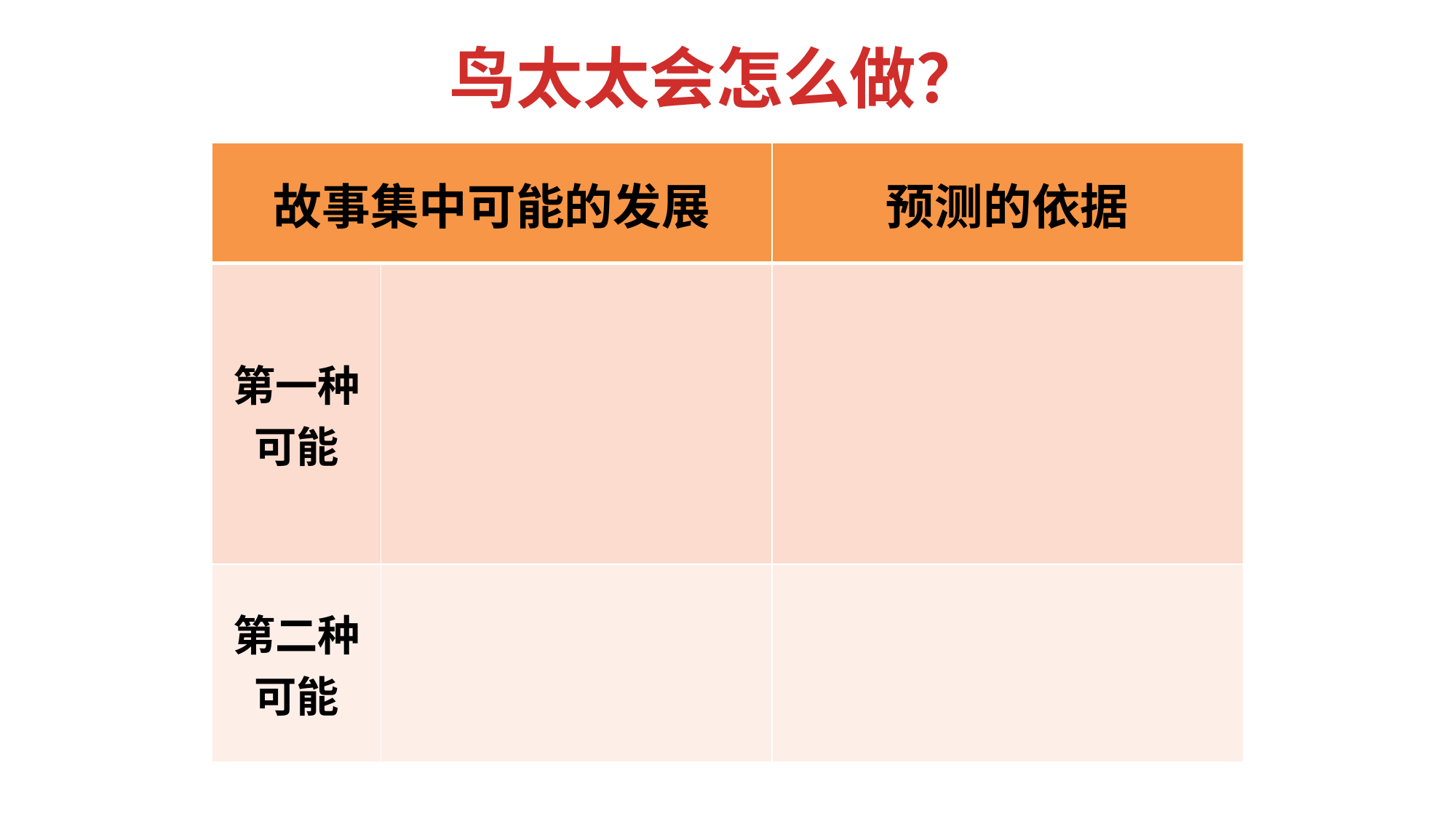

鸟太太会怎么做？
| 故事集中可能的发展 |  | 预测的依据 |
| --- | --- | --- |
| 第一种可能 |  |  |
| 第二种可能 |  |  |